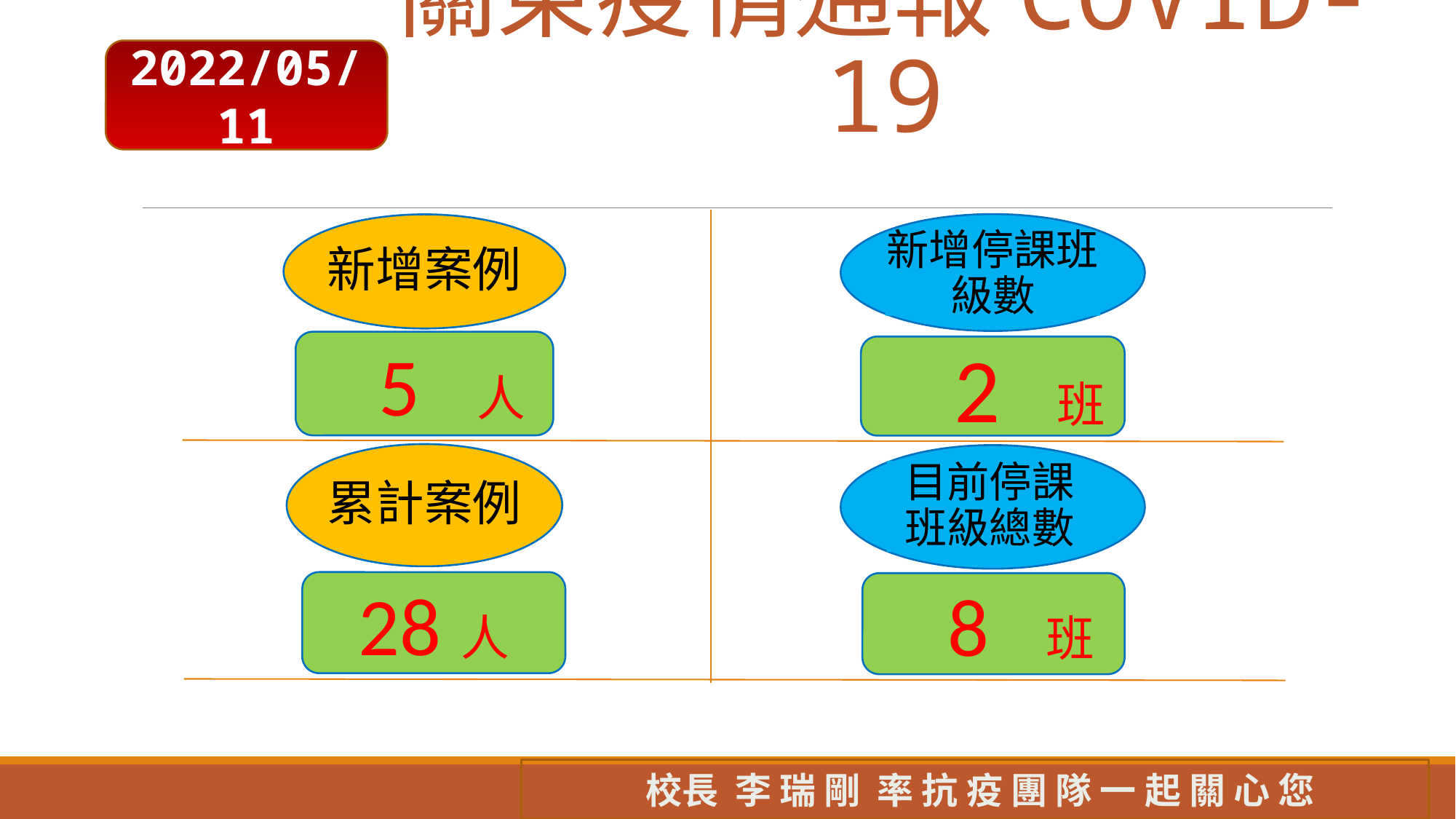

2022/05/11
# 關東疫情通報COVID-19

新增停課班級數

新增案例
   5  人
    2  班

累計案例

目前停課班級總數
28人
   8  班
  校長  李 瑞 剛  率 抗 疫 團 隊 一 起 關 心 您